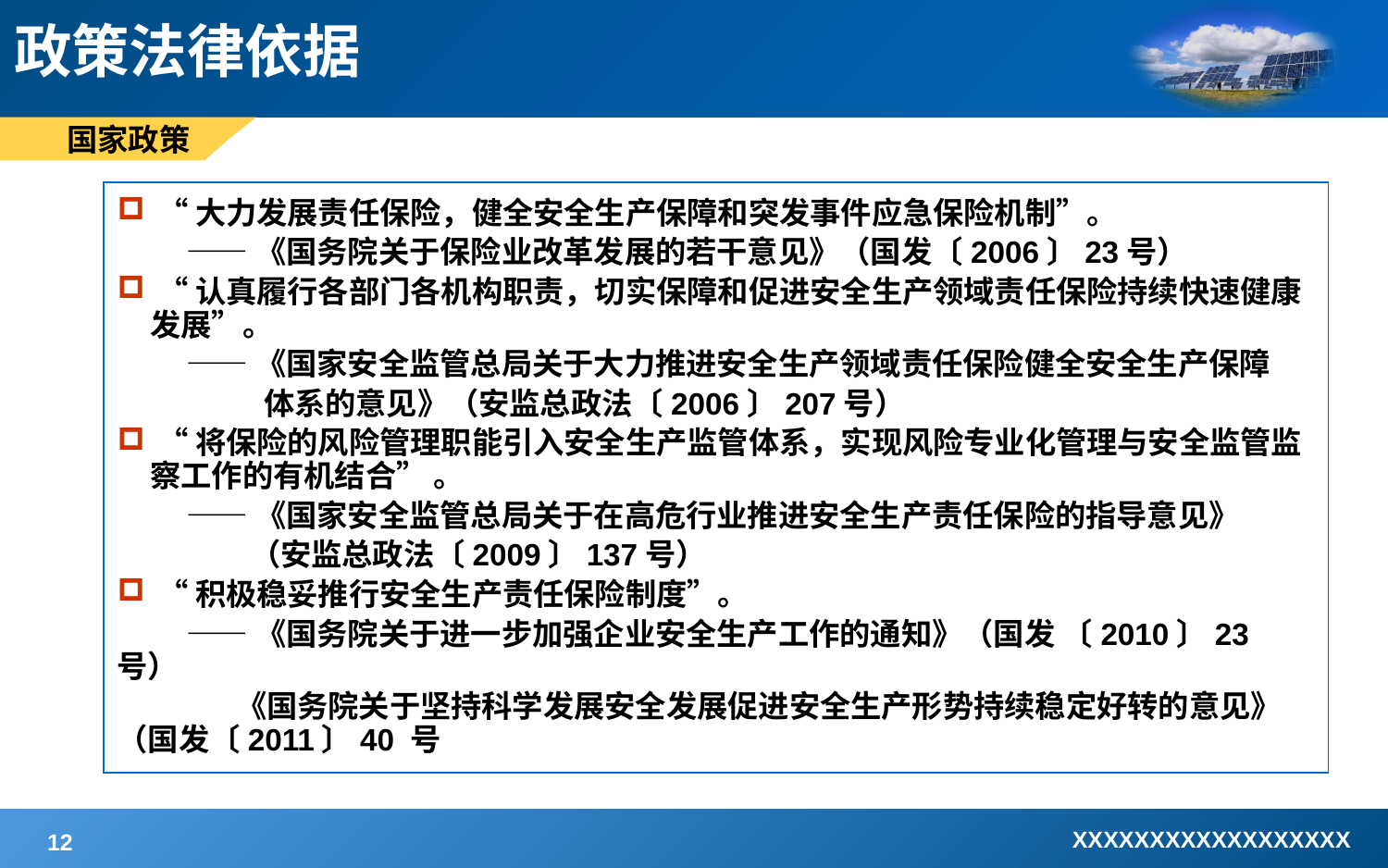

# 政策法律依据
国家政策
 “大力发展责任保险，健全安全生产保障和突发事件应急保险机制”。
          ——《国务院关于保险业改革发展的若干意见》（国发〔2006〕23号）
 “认真履行各部门各机构职责，切实保障和促进安全生产领域责任保险持续快速健康发展”。
          ——《国家安全监管总局关于大力推进安全生产领域责任保险健全安全生产保障
                    体系的意见》（安监总政法〔2006〕207号）
 “将保险的风险管理职能引入安全生产监管体系，实现风险专业化管理与安全监管监察工作的有机结合” 。
          ——《国家安全监管总局关于在高危行业推进安全生产责任保险的指导意见》
                  （安监总政法〔2009〕137号）
 “积极稳妥推行安全生产责任保险制度”。
          ——《国务院关于进一步加强企业安全生产工作的通知》（国发 〔2010〕23号）
                《国务院关于坚持科学发展安全发展促进安全生产形势持续稳定好转的意见》 （国发〔2011〕40 号